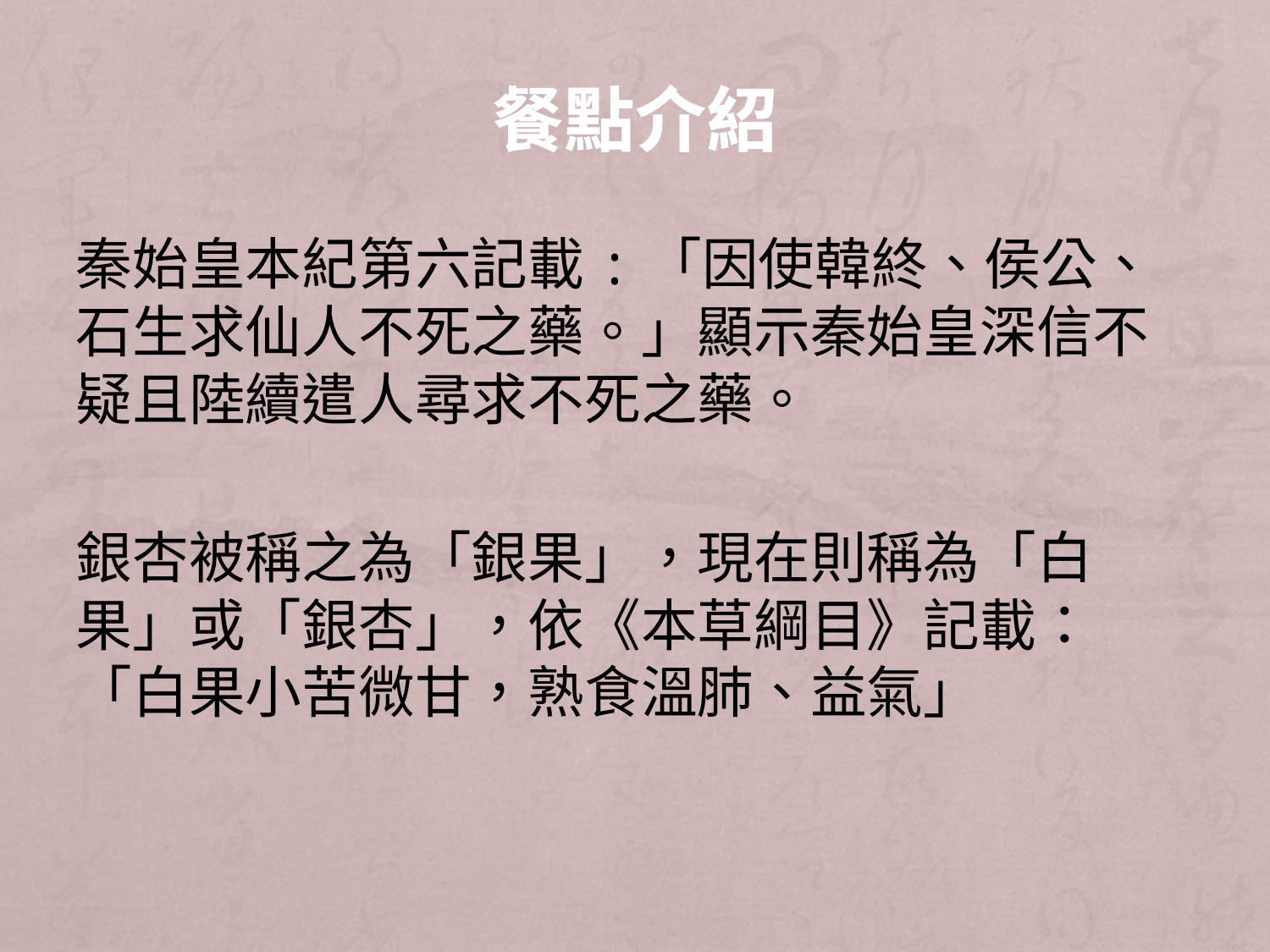

# 餐點介紹
秦始皇本紀第六記載:「因使韓終、侯公、石生求仙人不死之藥。」顯示秦始皇深信不疑且陸續遣人尋求不死之藥。

銀杏被稱之為「銀果」，現在則稱為「白果」或「銀杏」，依《本草綱目》記載：「白果小苦微甘，熟食溫肺、益氣」